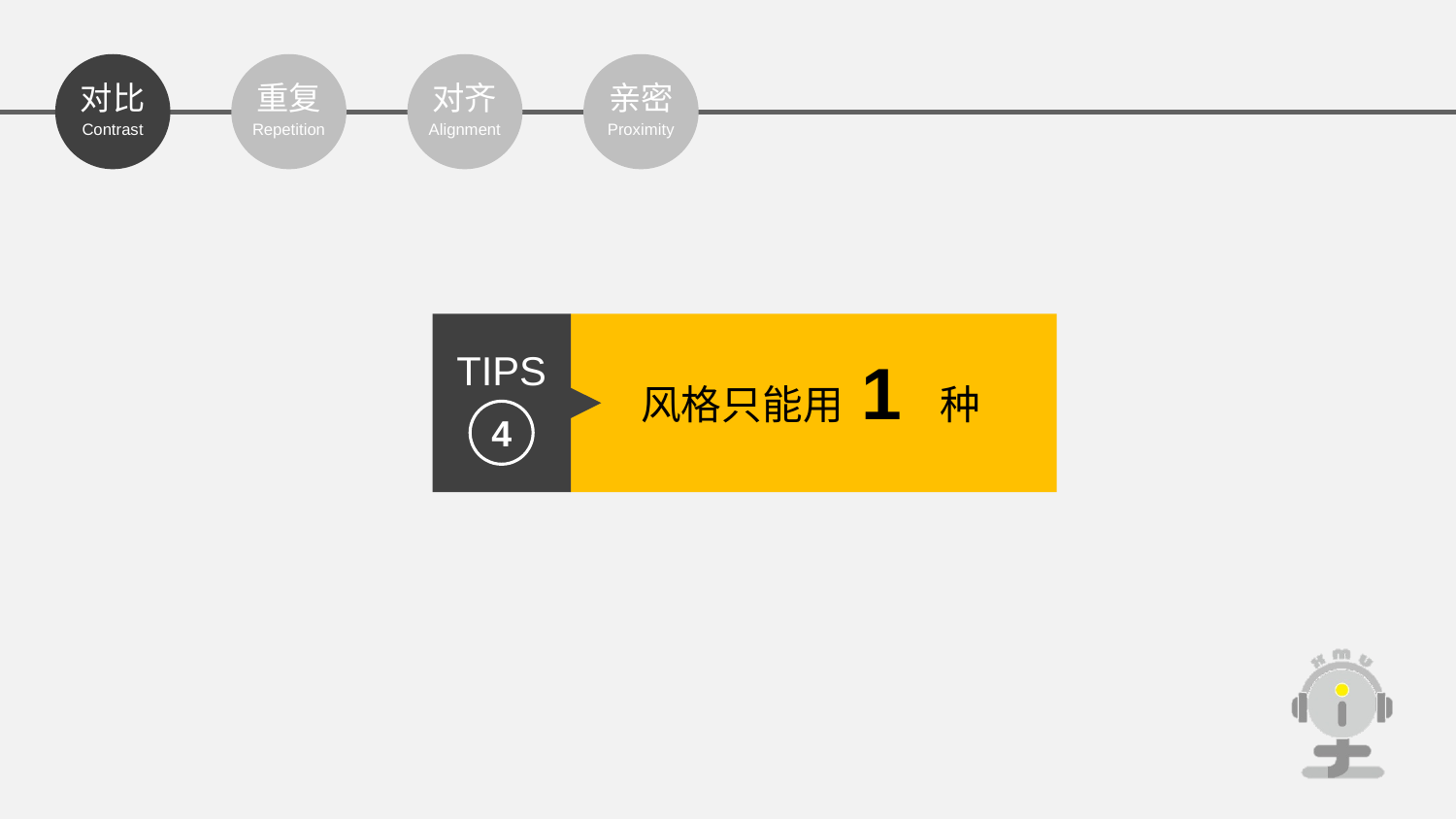

对比
Contrast

重复
Repetition

对齐
Alignment

亲密
Proximity

TIPS
风格只能用 1 种

4